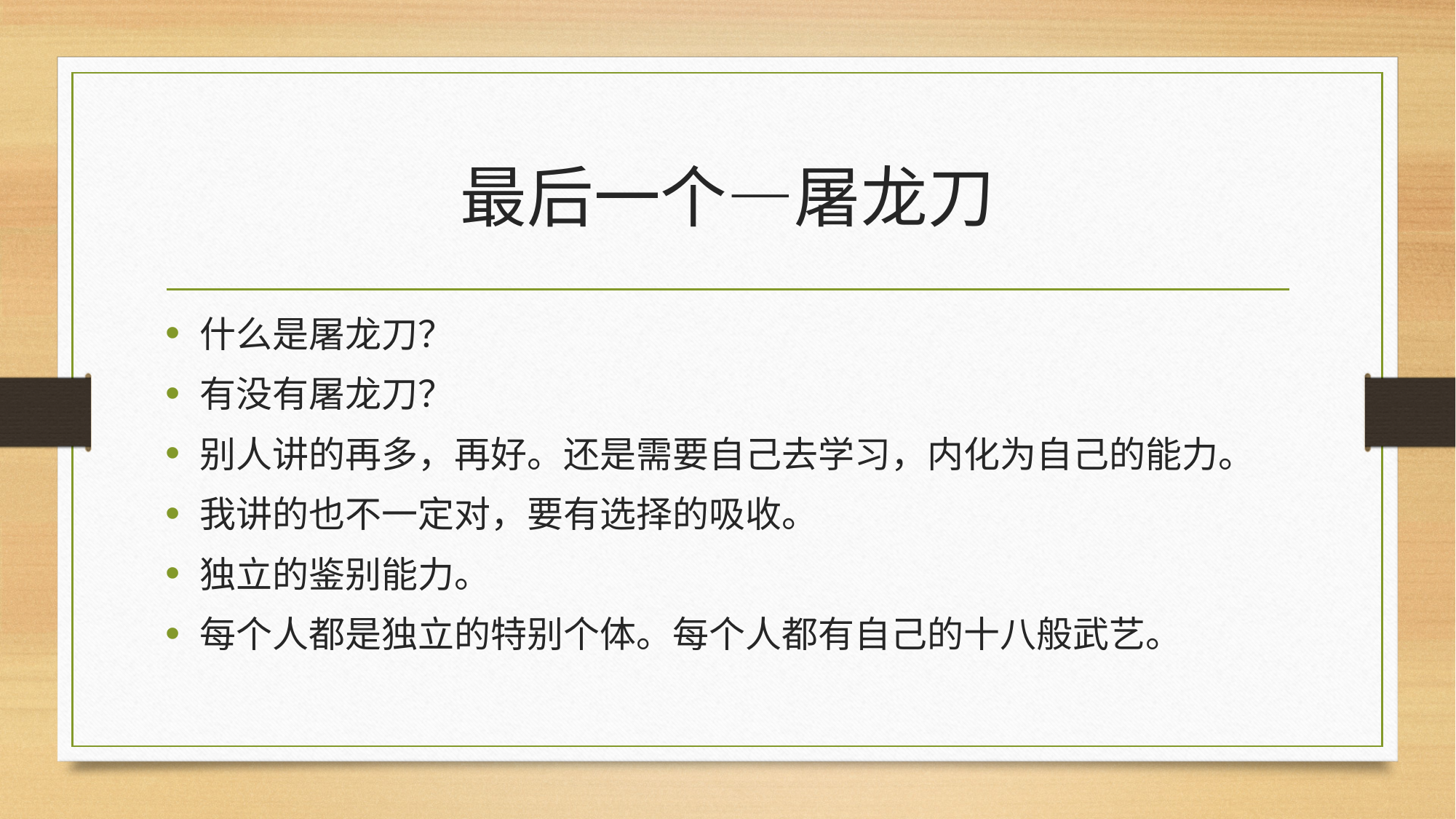

# 最后一个—屠龙刀
什么是屠龙刀？
有没有屠龙刀？
别人讲的再多，再好。还是需要自己去学习，内化为自己的能力。
我讲的也不一定对，要有选择的吸收。
独立的鉴别能力。
每个人都是独立的特别个体。每个人都有自己的十八般武艺。